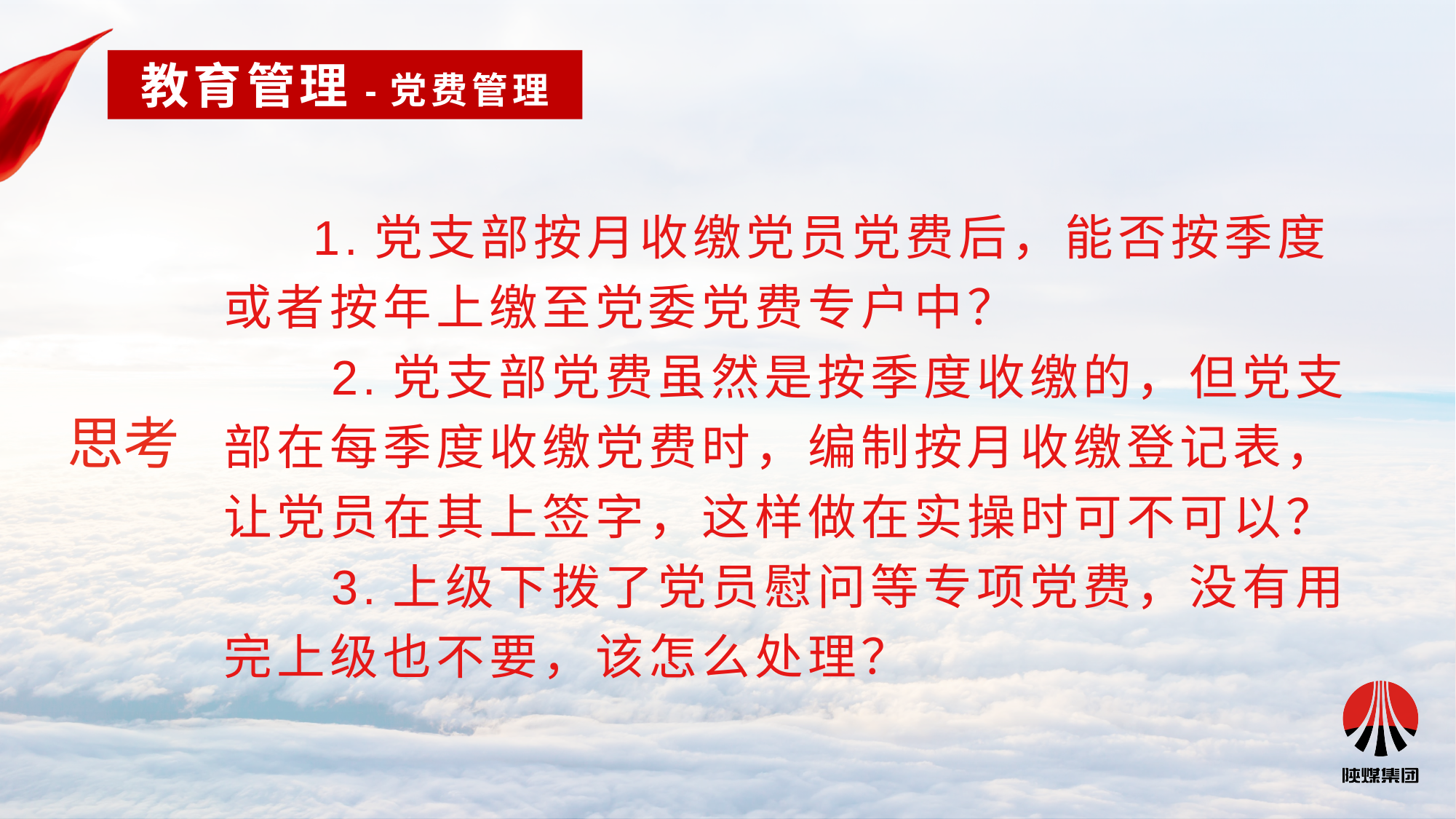

教育管理-党费管理
      1.党支部按月收缴党员党费后，能否按季度或者按年上缴至党委党费专户中？
      2.党支部党费虽然是按季度收缴的，但党支部在每季度收缴党费时，编制按月收缴登记表，让党员在其上签字，这样做在实操时可不可以？
      3.上级下拨了党员慰问等专项党费，没有用完上级也不要，该怎么处理？
思考